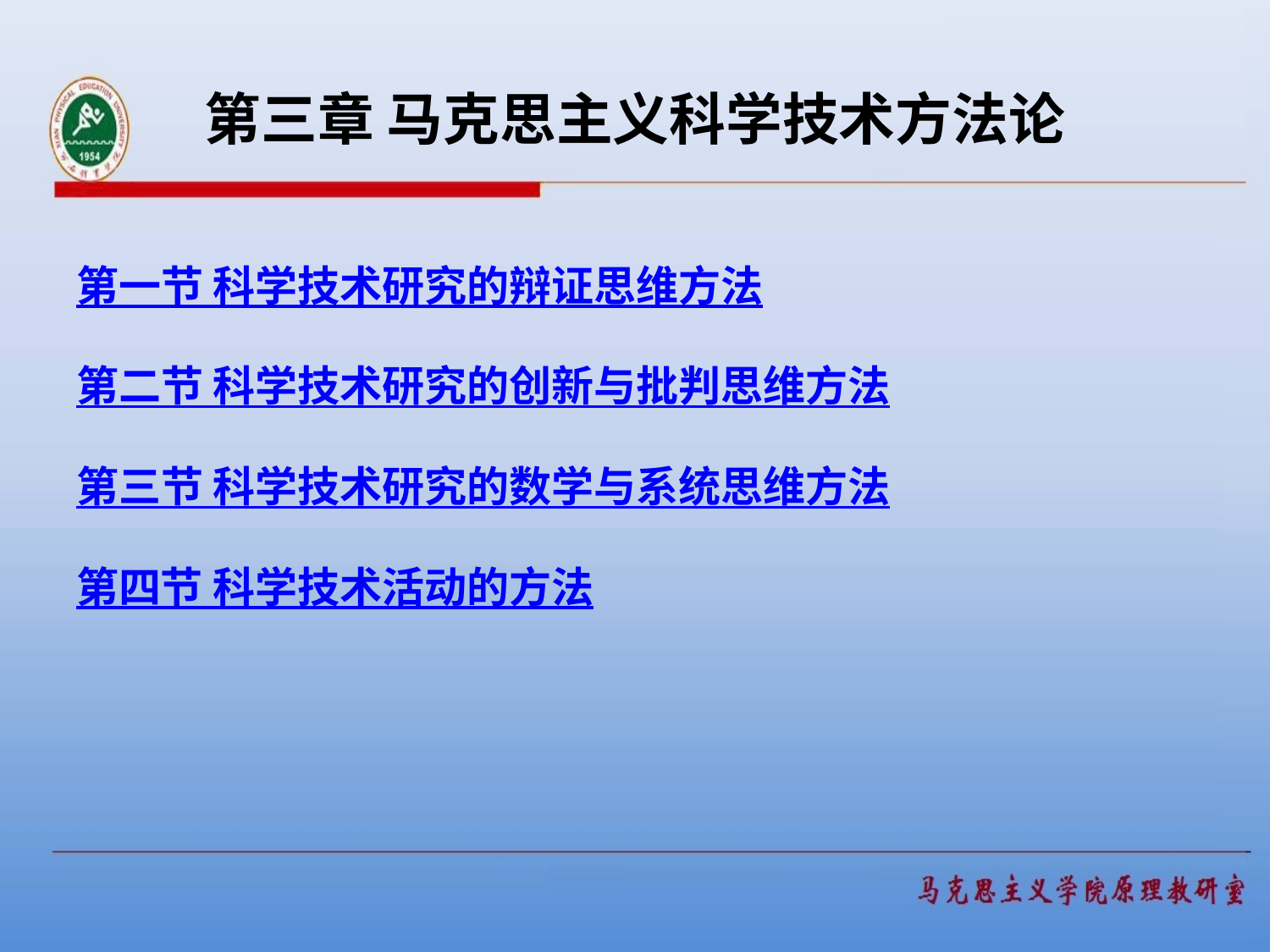

# 第三章 马克思主义科学技术方法论
第一节 科学技术研究的辩证思维方法
第二节 科学技术研究的创新与批判思维方法
第三节 科学技术研究的数学与系统思维方法
第四节 科学技术活动的方法